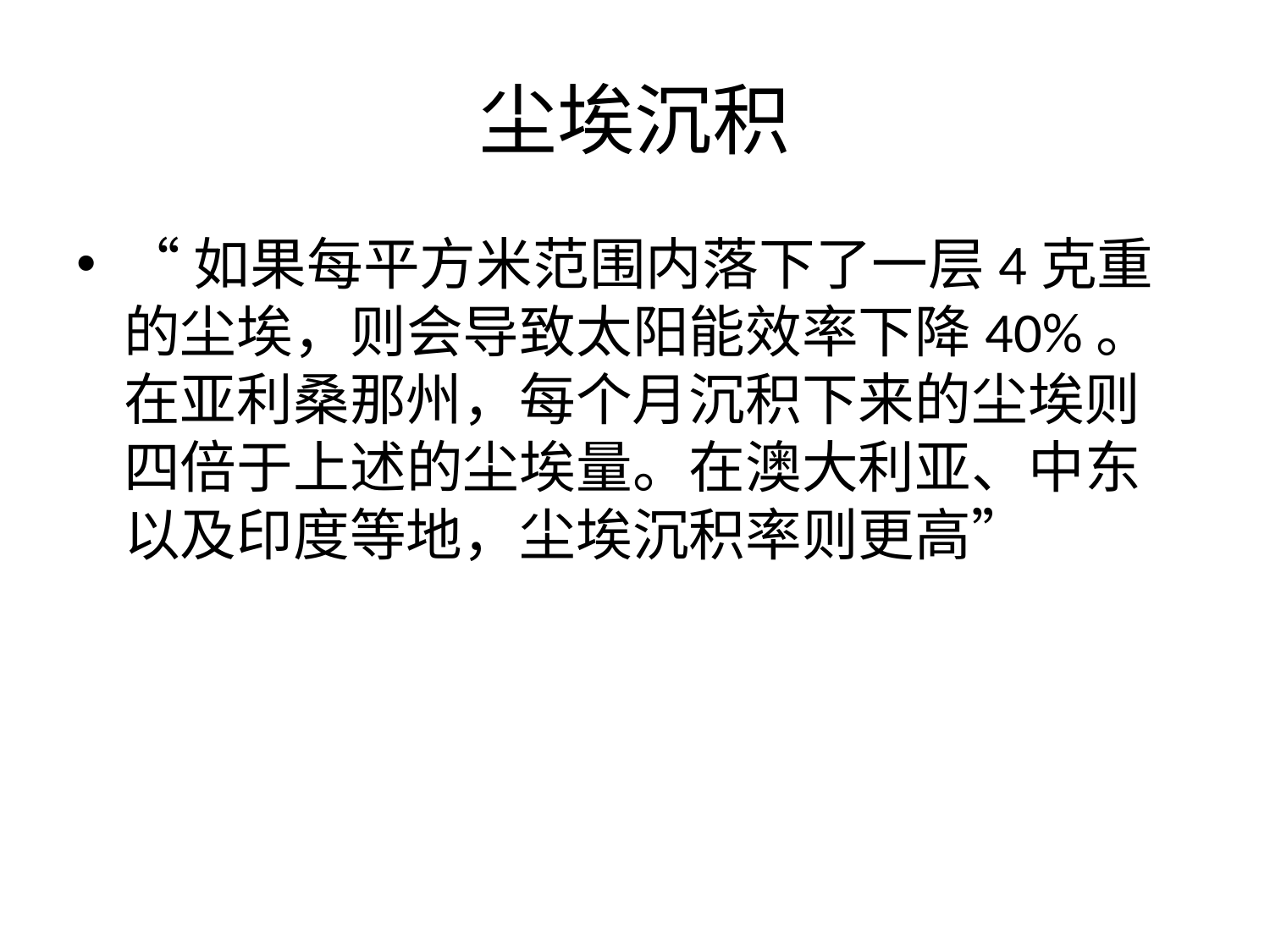

# 尘埃沉积
“如果每平方米范围内落下了一层4克重的尘埃，则会导致太阳能效率下降40%。在亚利桑那州，每个月沉积下来的尘埃则四倍于上述的尘埃量。在澳大利亚、中东以及印度等地，尘埃沉积率则更高”